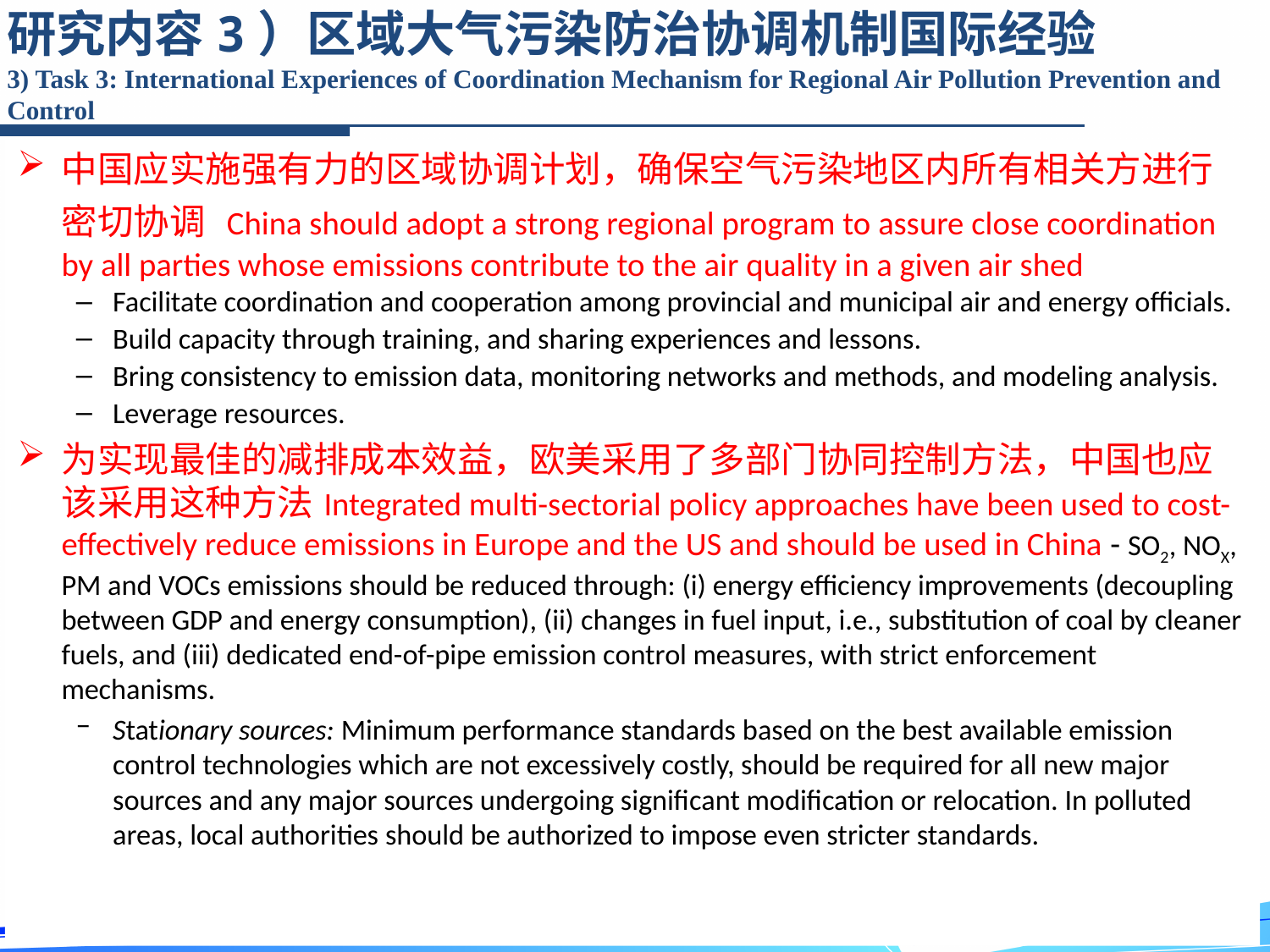

研究内容3）区域大气污染防治协调机制国际经验
3) Task 3: International Experiences of Coordination Mechanism for Regional Air Pollution Prevention and Control
中国应实施强有力的区域协调计划，确保空气污染地区内所有相关方进行密切协调  China should adopt a strong regional program to assure close coordination by all parties whose emissions contribute to the air quality in a given air shed
Facilitate coordination and cooperation among provincial and municipal air and energy officials.
Build capacity through training, and sharing experiences and lessons.
Bring consistency to emission data, monitoring networks and methods, and modeling analysis.
Leverage resources.
为实现最佳的减排成本效益，欧美采用了多部门协同控制方法，中国也应该采用这种方法 Integrated multi-sectorial policy approaches have been used to cost-effectively reduce emissions in Europe and the US and should be used in China - SO2, NOX, PM and VOCs emissions should be reduced through: (i) energy efficiency improvements (decoupling between GDP and energy consumption), (ii) changes in fuel input, i.e., substitution of coal by cleaner fuels, and (iii) dedicated end-of-pipe emission control measures, with strict enforcement mechanisms.
Stationary sources: Minimum performance standards based on the best available emission control technologies which are not excessively costly, should be required for all new major sources and any major sources undergoing significant modification or relocation. In polluted areas, local authorities should be authorized to impose even stricter standards.